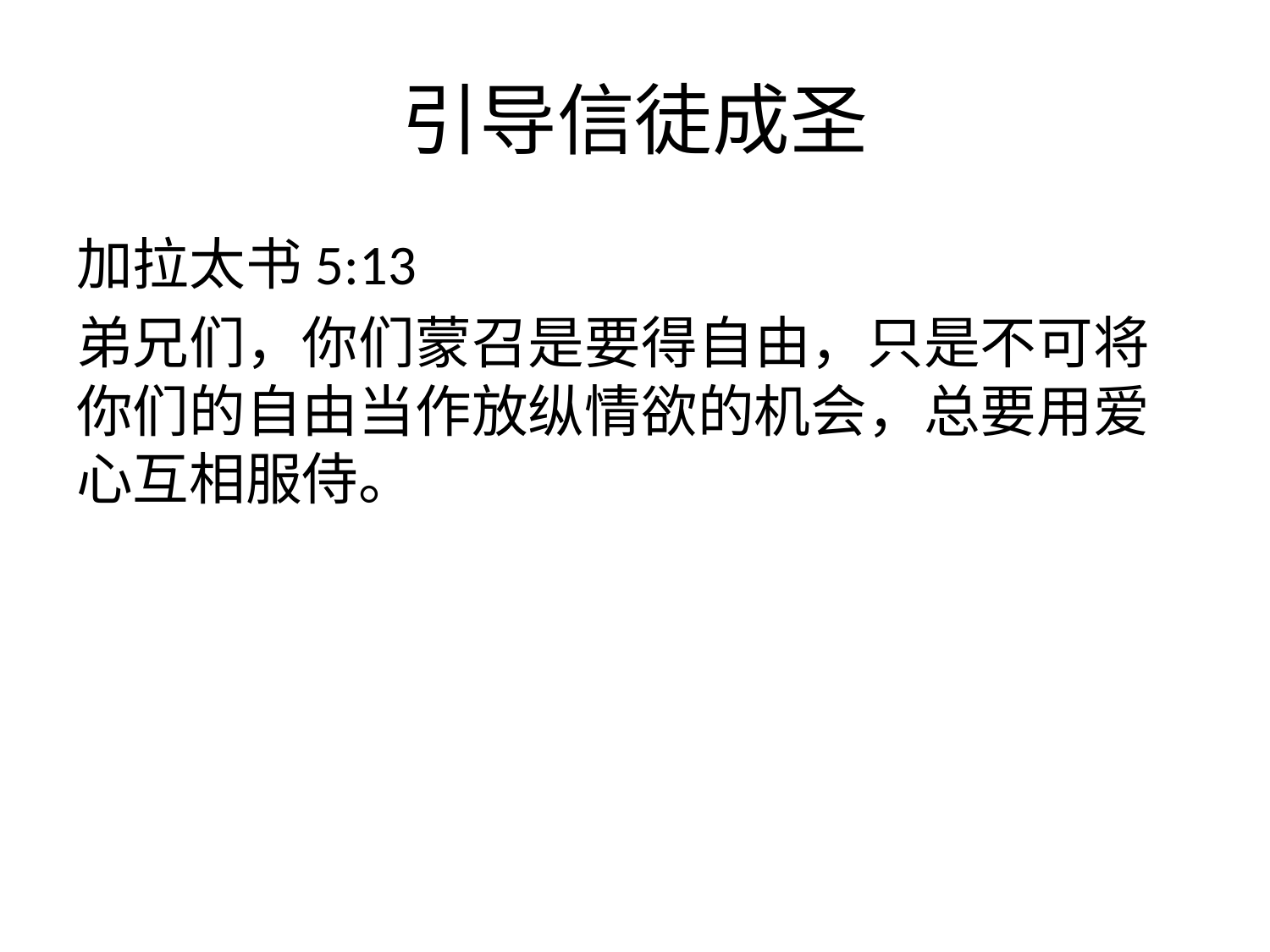

# 引导信徒成圣
加拉太书5:13
弟兄们，你们蒙召是要得自由，只是不可将你们的自由当作放纵情欲的机会，总要用爱心互相服侍。